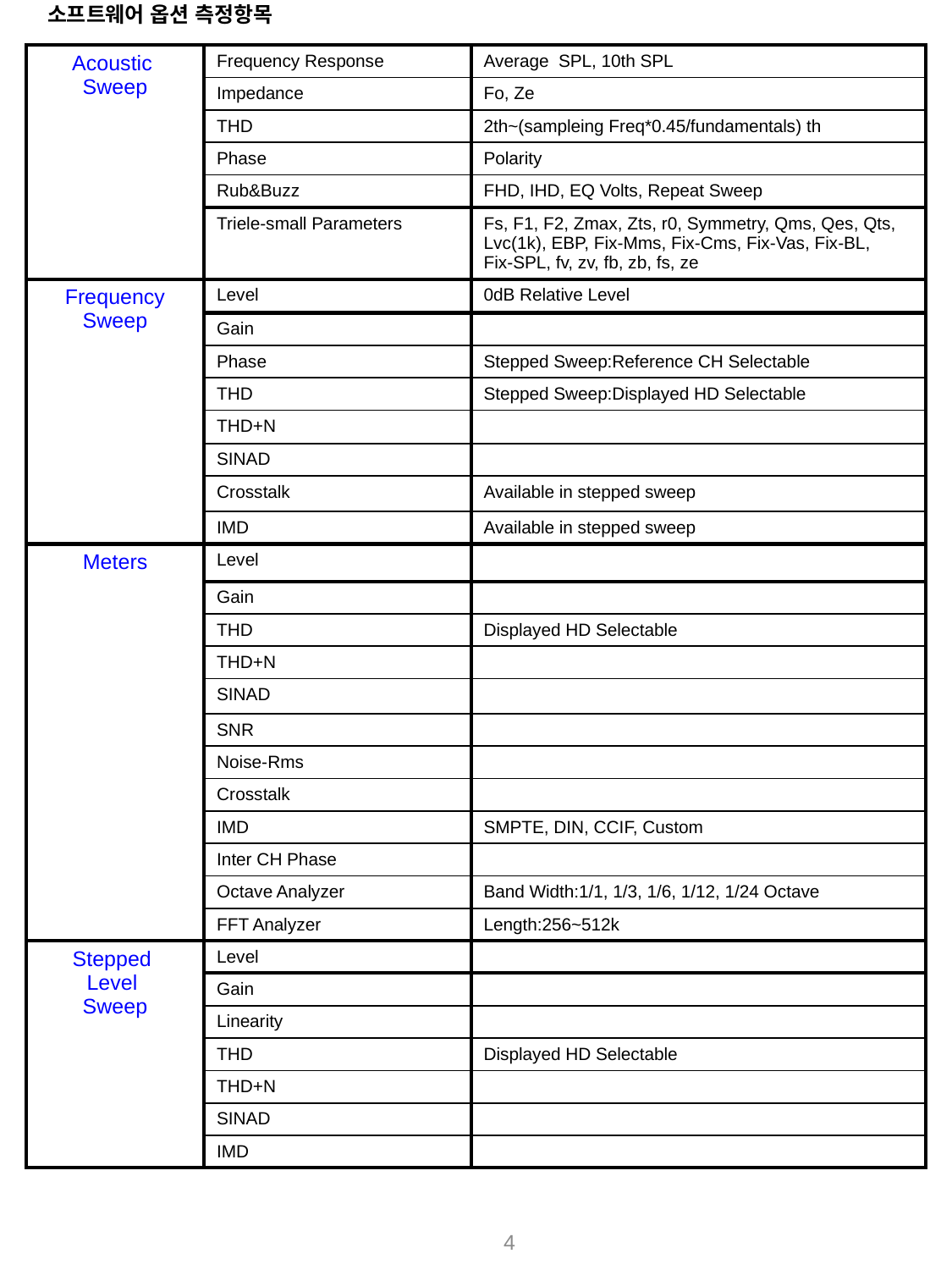

소프트웨어 옵션 측정항목
| Acoustic Sweep | Frequency Response | Average SPL, 10th SPL |
| --- | --- | --- |
|  | Impedance | Fo, Ze |
|  | THD | 2th~(sampleing Freq\*0.45/fundamentals) th |
|  | Phase | Polarity |
|  | Rub&Buzz | FHD, IHD, EQ Volts, Repeat Sweep |
|  | Triele-small Parameters | Fs, F1, F2, Zmax, Zts, r0, Symmetry, Qms, Qes, Qts, Lvc(1k), EBP, Fix-Mms, Fix-Cms, Fix-Vas, Fix-BL, Fix-SPL, fv, zv, fb, zb, fs, ze |
| Frequency Sweep | Level | 0dB Relative Level |
|  | Gain |  |
|  | Phase | Stepped Sweep:Reference CH Selectable |
|  | THD | Stepped Sweep:Displayed HD Selectable |
|  | THD+N |  |
|  | SINAD |  |
|  | Crosstalk | Available in stepped sweep |
|  | IMD | Available in stepped sweep |
| Meters | Level |  |
|  | Gain |  |
|  | THD | Displayed HD Selectable |
|  | THD+N |  |
|  | SINAD |  |
|  | SNR |  |
|  | Noise-Rms |  |
|  | Crosstalk |  |
|  | IMD | SMPTE, DIN, CCIF, Custom |
|  | Inter CH Phase |  |
|  | Octave Analyzer | Band Width:1/1, 1/3, 1/6, 1/12, 1/24 Octave |
|  | FFT Analyzer | Length:256~512k |
| Stepped Level Sweep | Level |  |
|  | Gain |  |
|  | Linearity |  |
|  | THD | Displayed HD Selectable |
|  | THD+N |  |
|  | SINAD |  |
|  | IMD |  |
4